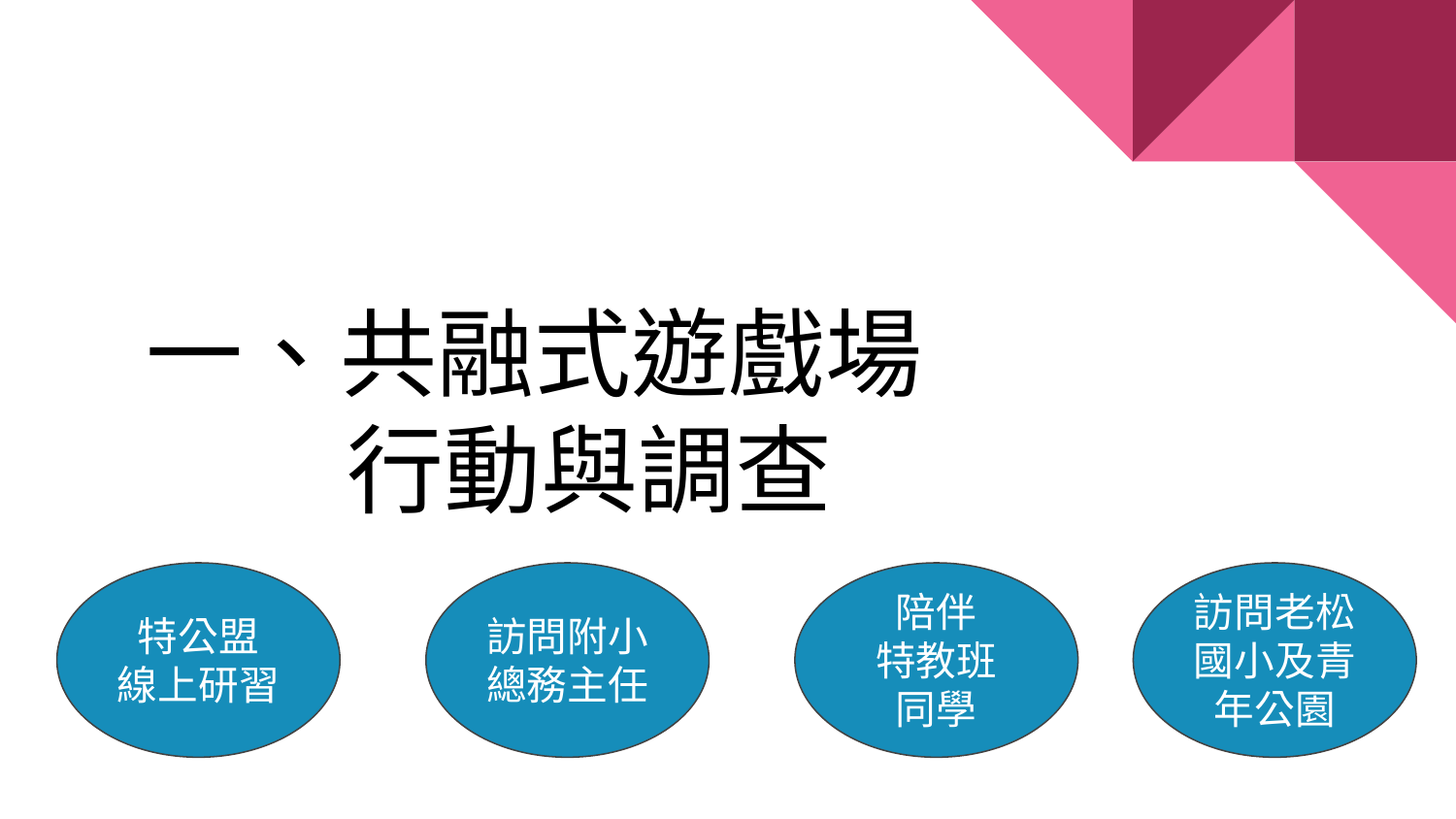

# 一、共融式遊戲場
    行動與調查
特公盟
線上研習
訪問附小
總務主任
陪伴
特教班
同學
訪問老松國小及青年公園